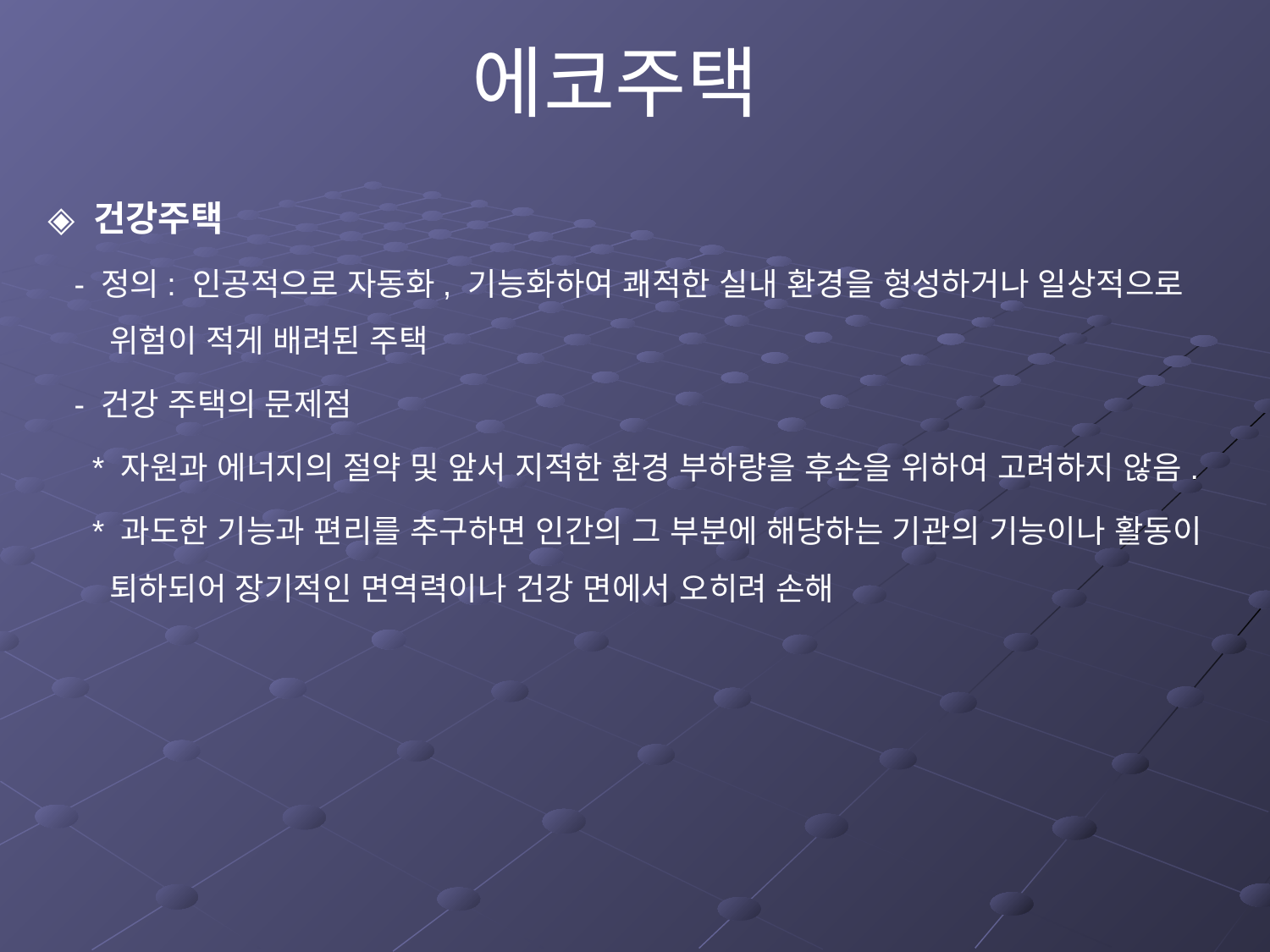

에코주택
◈ 건강주택
   - 정의: 인공적으로 자동화, 기능화하여 쾌적한 실내 환경을 형성하거나 일상적으로 위험이 적게 배려된 주택
   - 건강 주택의 문제점
     * 자원과 에너지의 절약 및 앞서 지적한 환경 부하량을 후손을 위하여 고려하지 않음.
     * 과도한 기능과 편리를 추구하면 인간의 그 부분에 해당하는 기관의 기능이나 활동이 퇴하되어 장기적인 면역력이나 건강 면에서 오히려 손해